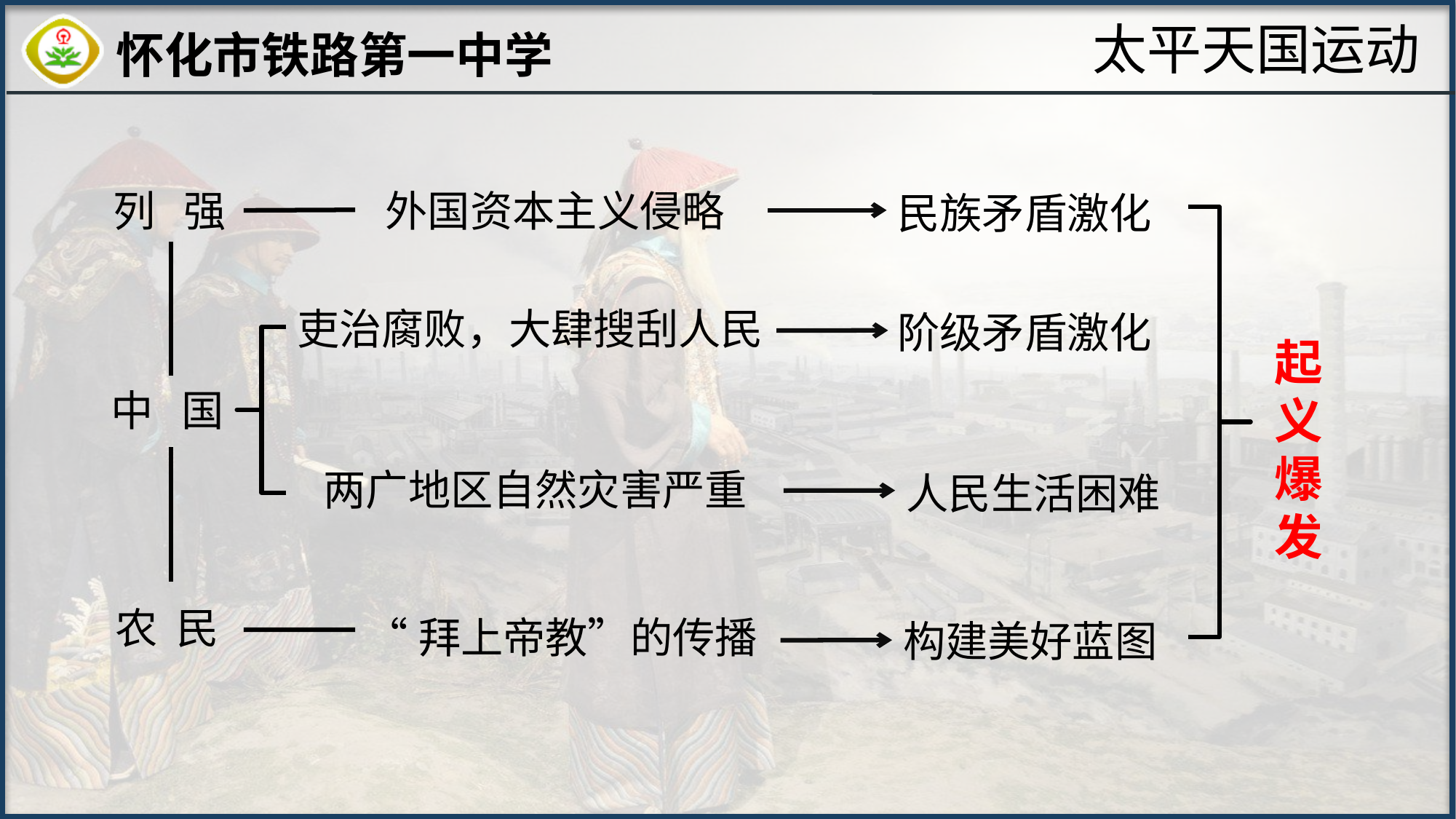

太平天国运动
列   强
 外国资本主义侵略
民族矛盾激化

吏治腐败，大肆搜刮人民
阶级矛盾激化
起义爆发

中   国
 两广地区自然灾害严重
人民生活困难
农  民
“拜上帝教”的传播
构建美好蓝图